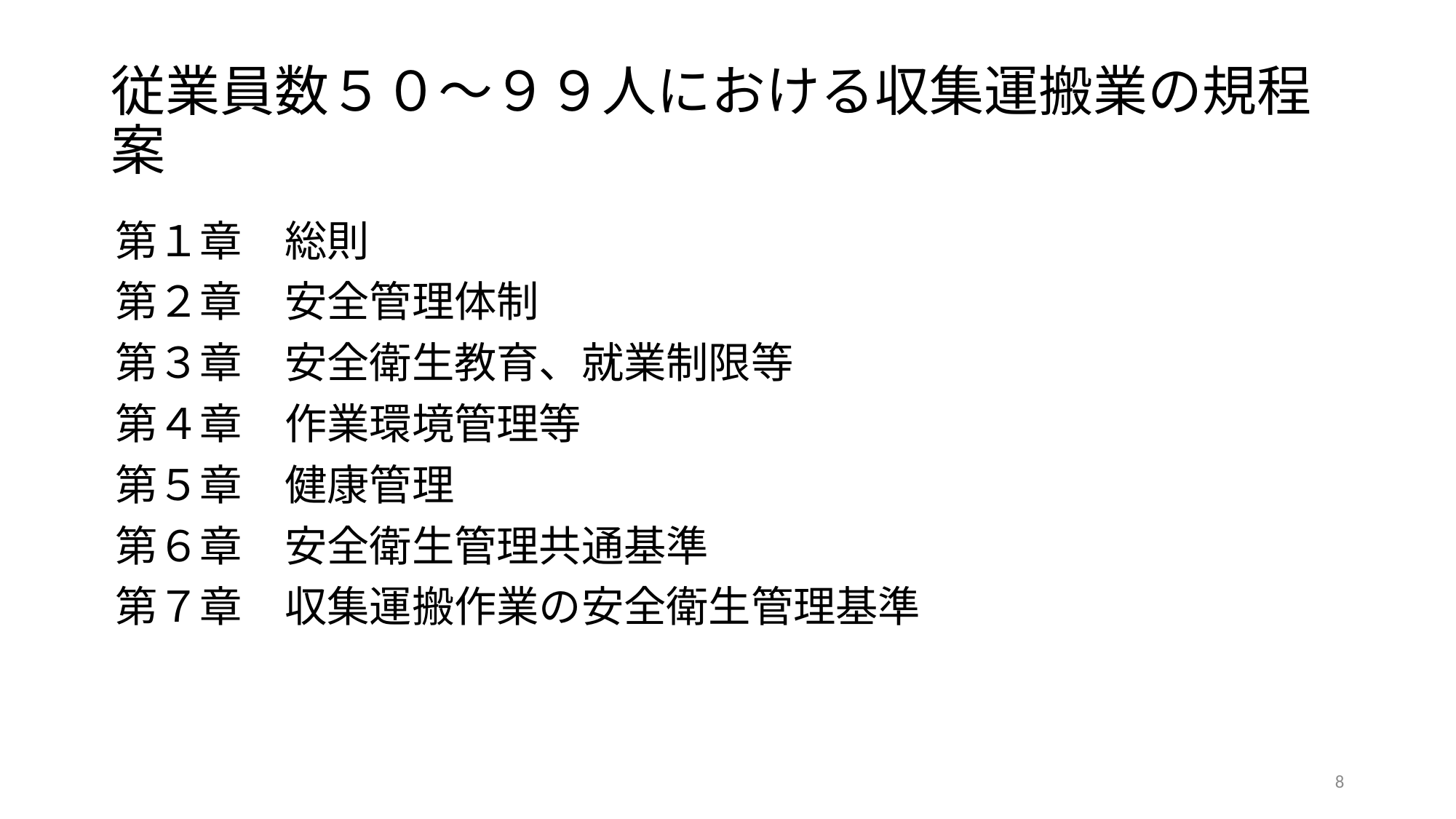

# 従業員数５０～９９人における収集運搬業の規程案
第１章　総則
第２章　安全管理体制
第３章　安全衛生教育、就業制限等
第４章　作業環境管理等
第５章　健康管理
第６章　安全衛生管理共通基準
第７章　収集運搬作業の安全衛生管理基準
8